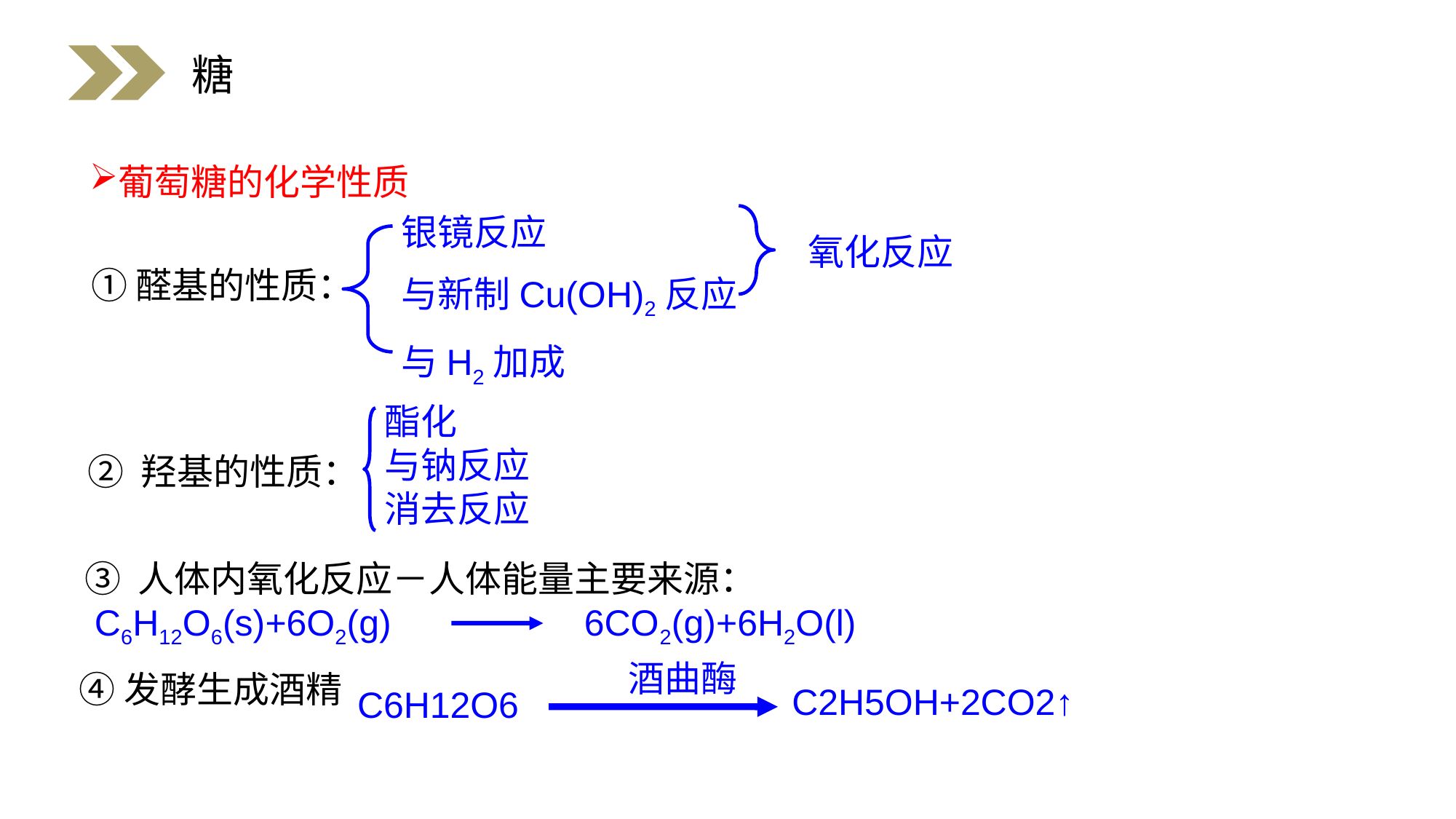

糖
葡萄糖的化学性质
银镜反应
与新制Cu(OH)2反应
与H2加成

氧化反应
①醛基的性质：
酯化
与钠反应
消去反应

② 羟基的性质：
③ 人体内氧化反应－人体能量主要来源：
 C6H12O6(s)+6O2(g)                   6CO2(g)+6H2O(l)

酒曲酶

C2H5OH+2CO2↑
      C6H12O6
④发酵生成酒精